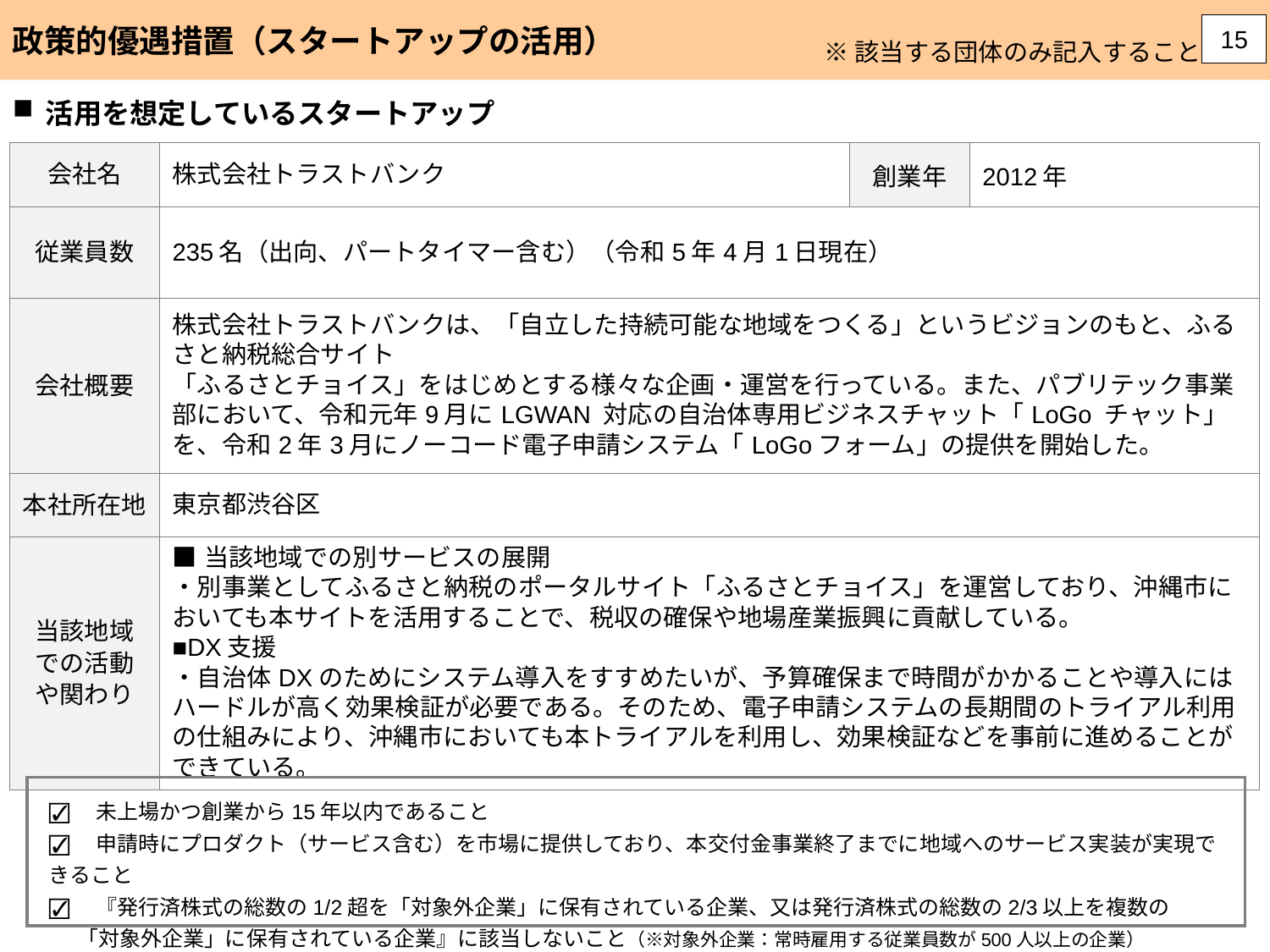

政策的優遇措置（スタートアップの活用）
15
※該当する団体のみ記入すること
活用を想定しているスタートアップ
| 会社名 | 株式会社トラストバンク | 創業年 | 2012年 |
| --- | --- | --- | --- |
| 従業員数 | 235名（出向、パートタイマー含む）（令和5年4月1日現在） |  | 0,000人 |
| 会社概要 | 株式会社トラストバンクは、「自立した持続可能な地域をつくる」というビジョンのもと、ふるさと納税総合サイト 「ふるさとチョイス」をはじめとする様々な企画・運営を行っている。また、パブリテック事業部において、令和元年9月にLGWAN 対応の自治体専用ビジネスチャット「LoGo チャット」を、令和2年3月にノーコード電子申請システム「LoGoフォーム」の提供を開始した。 |  |  |
| 本社所在地 | 東京都渋谷区 |  |  |
| 当該地域 での活動 や関わり | ■当該地域での別サービスの展開 ・別事業としてふるさと納税のポータルサイト「ふるさとチョイス」を運営しており、沖縄市においても本サイトを活用することで、税収の確保や地場産業振興に貢献している。 ■DX支援 ・自治体DXのためにシステム導入をすすめたいが、予算確保まで時間がかかることや導入にはハードルが高く効果検証が必要である。そのため、電子申請システムの長期間のトライアル利用の仕組みにより、沖縄市においても本トライアルを利用し、効果検証などを事前に進めることができている。 |  |  |

☑　未上場かつ創業から15年以内であること
☑　申請時にプロダクト（サービス含む）を市場に提供しており、本交付金事業終了までに地域へのサービス実装が実現できること
☑　『発行済株式の総数の1/2超を「対象外企業」に保有されている企業、又は発行済株式の総数の2/3以上を複数の
     「対象外企業」に保有されている企業』に該当しないこと（※対象外企業：常時雇用する従業員数が500人以上の企業）